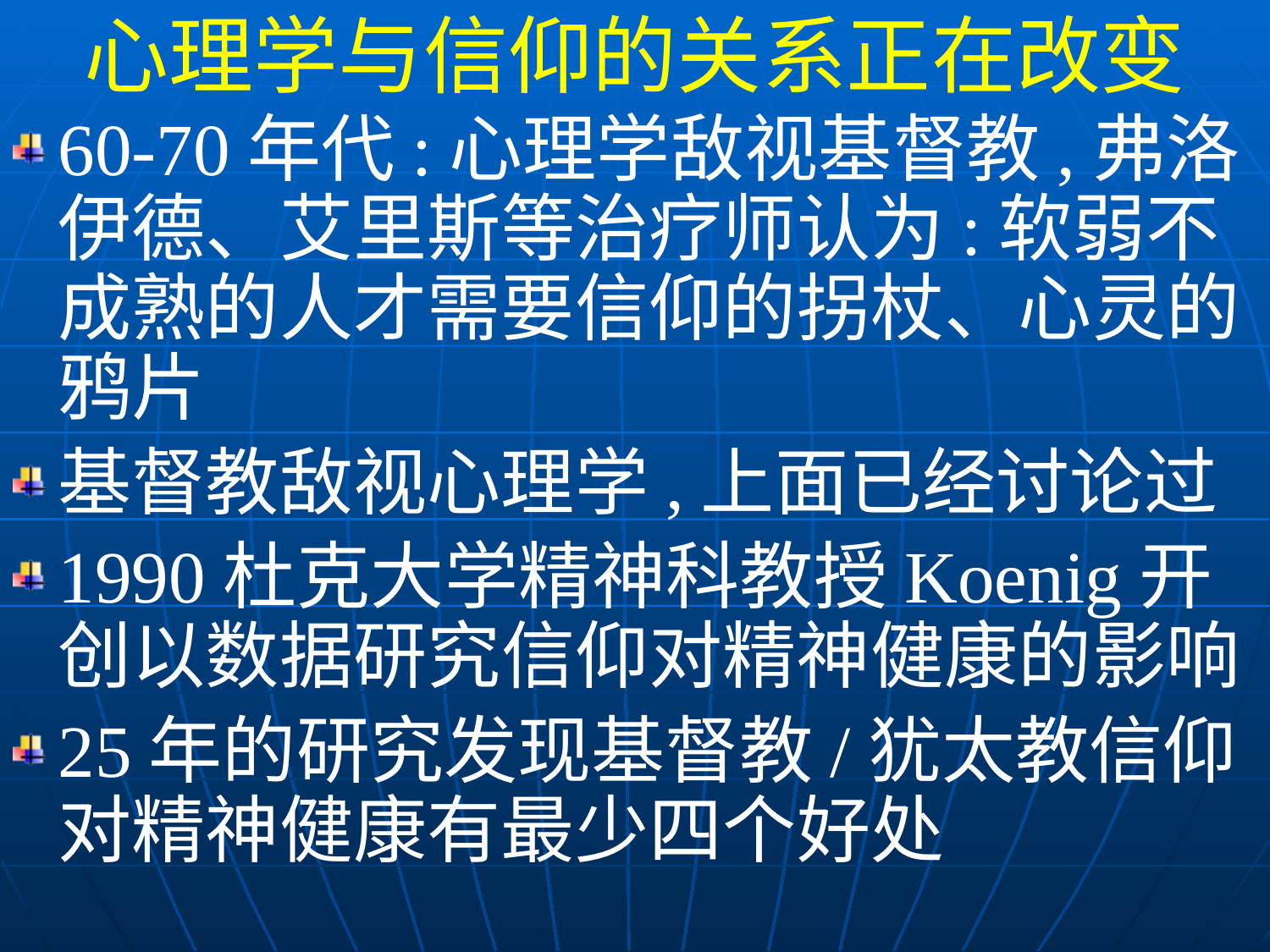

心理学与信仰的关系正在改变
60-70年代:心理学敌视基督教,弗洛伊德、艾里斯等治疗师认为:软弱不成熟的人才需要信仰的拐杖、心灵的鸦片
基督教敌视心理学,上面已经讨论过
1990杜克大学精神科教授Koenig开创以数据研究信仰对精神健康的影响
25年的研究发现基督教/犹太教信仰对精神健康有最少四个好处